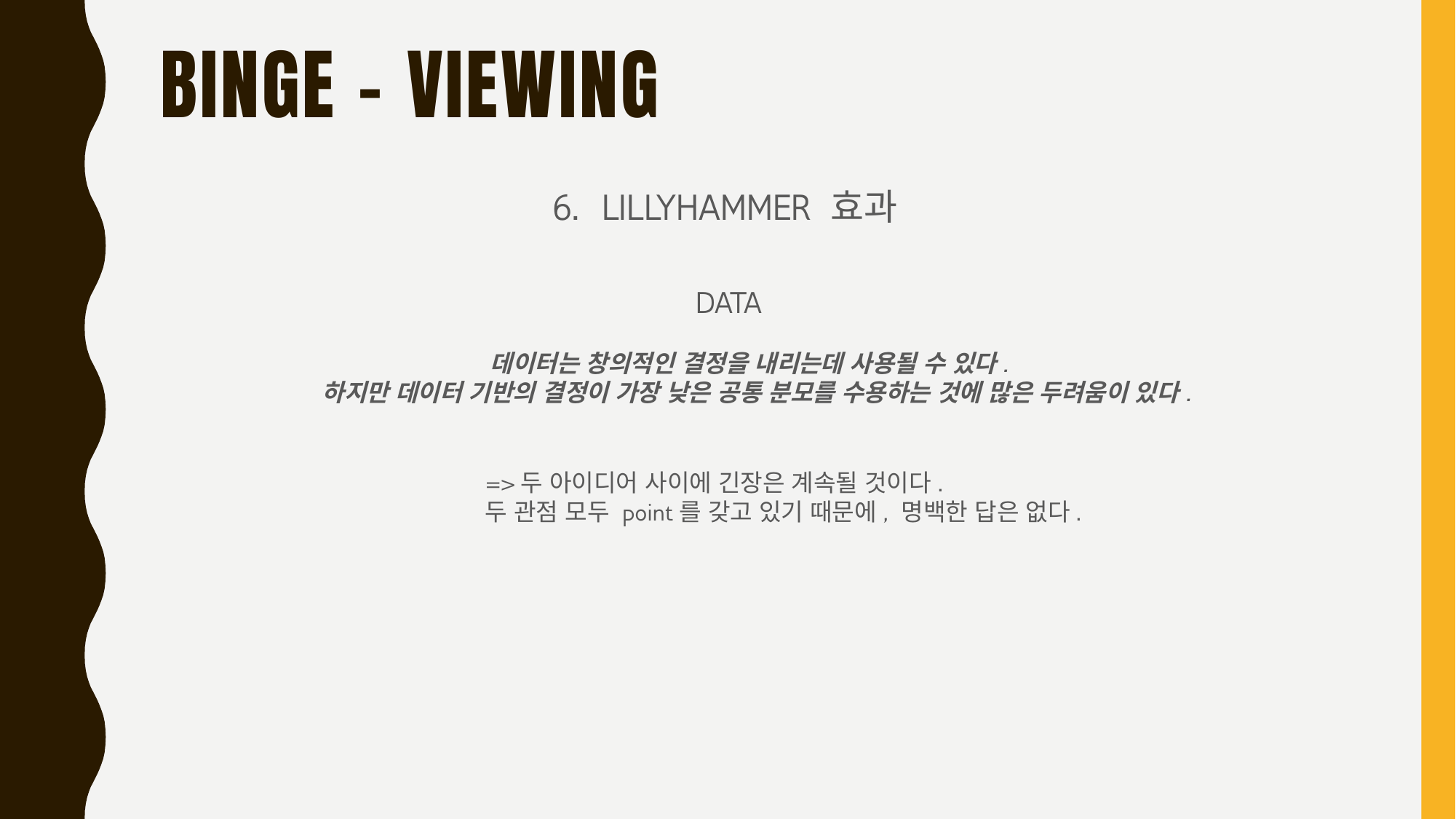

# Binge - viewing
6.  LILLYHAMMER 효과

DATA
데이터는 창의적인 결정을 내리는데 사용될 수 있다.
하지만 데이터 기반의 결정이 가장 낮은 공통 분모를 수용하는 것에 많은 두려움이 있다.
=>두 아이디어 사이에 긴장은 계속될 것이다.
두 관점 모두 point를 갖고 있기 때문에, 명백한 답은 없다.